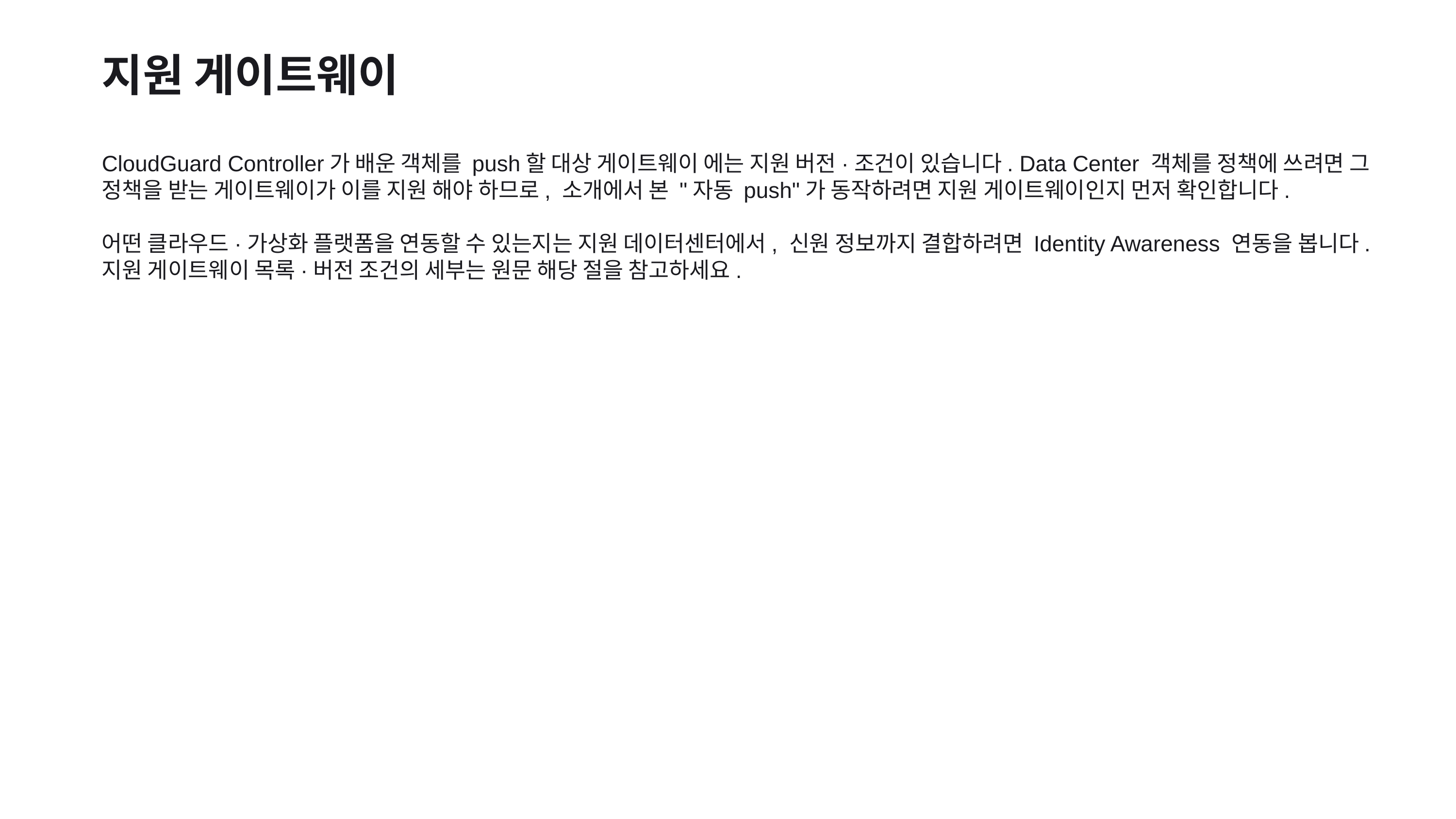

지원 게이트웨이
CloudGuard Controller가 배운 객체를 push할 대상 게이트웨이 에는 지원 버전·조건이 있습니다. Data Center 객체를 정책에 쓰려면 그 정책을 받는 게이트웨이가 이를 지원 해야 하므로, 소개에서 본 "자동 push"가 동작하려면 지원 게이트웨이인지 먼저 확인합니다.

어떤 클라우드·가상화 플랫폼을 연동할 수 있는지는 지원 데이터센터에서, 신원 정보까지 결합하려면 Identity Awareness 연동을 봅니다. 지원 게이트웨이 목록·버전 조건의 세부는 원문 해당 절을 참고하세요.